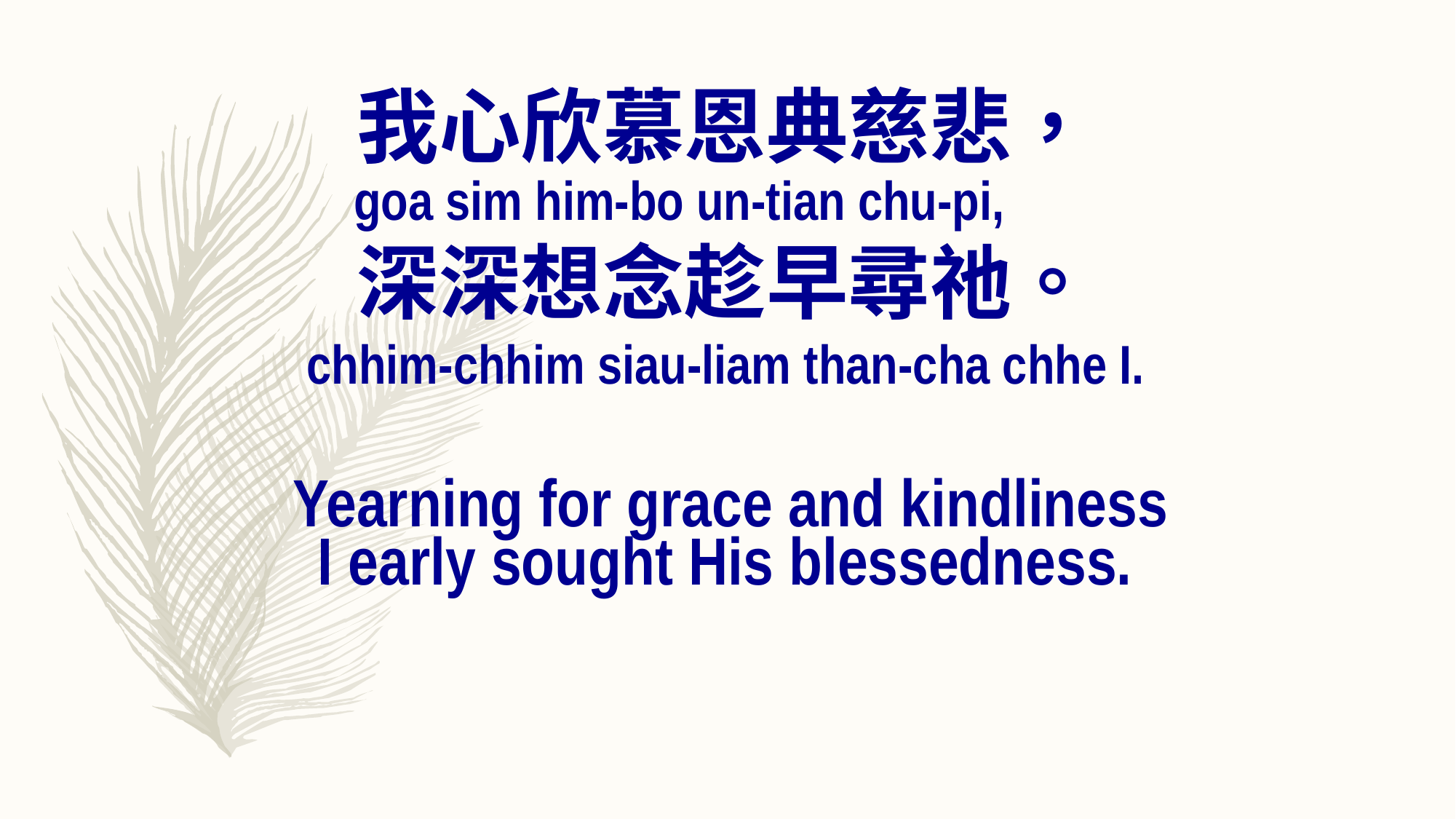

我心欣慕恩典慈悲，
                goa sim him-bo un-tian chu-pi,
深深想念趁早尋祂。
chhim-chhim siau-liam than-cha chhe I.

 Yearning for grace and kindliness
I early sought His blessedness.